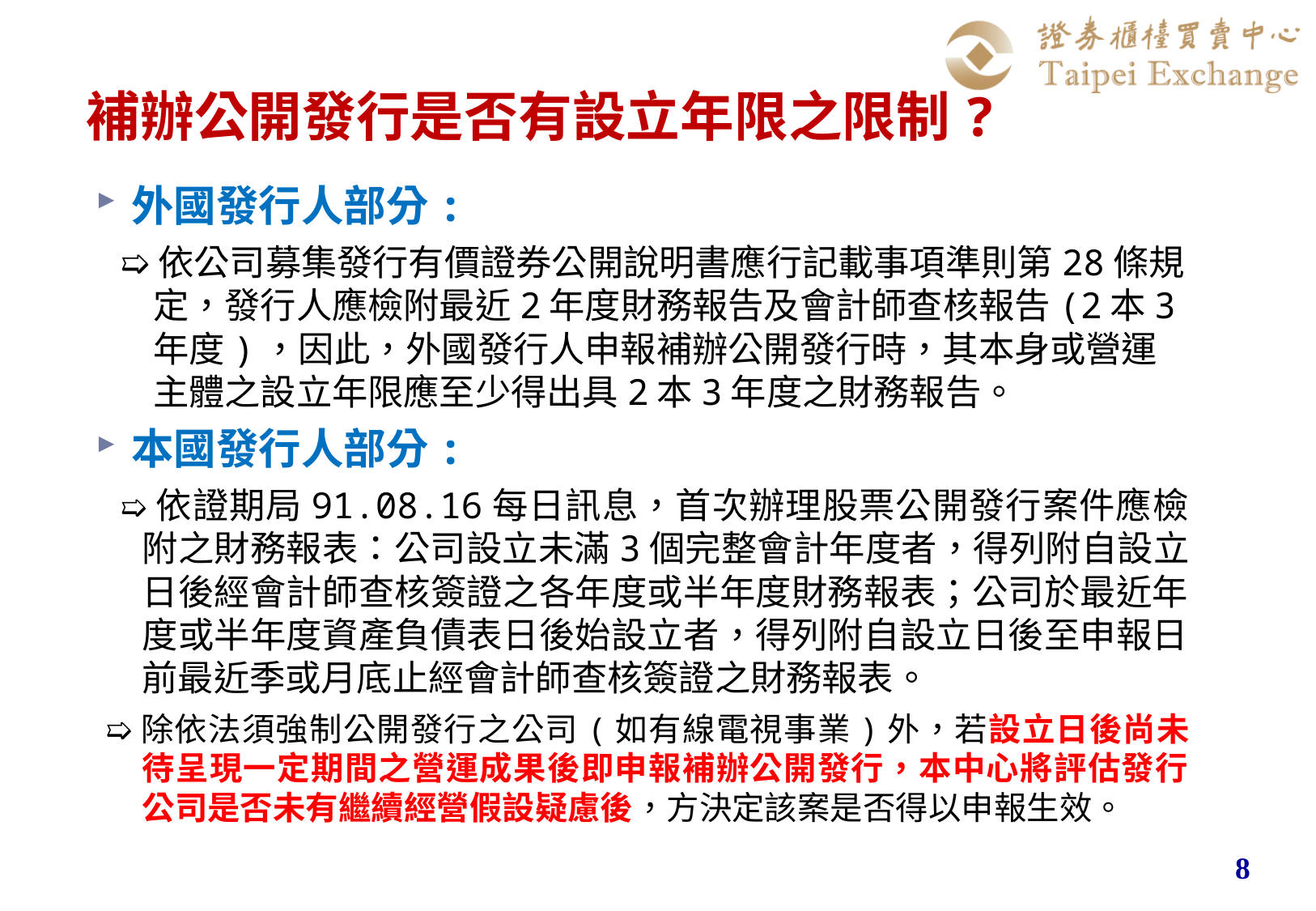

# 補辦公開發行是否有設立年限之限制?
外國發行人部分:
➯依公司募集發行有價證券公開說明書應行記載事項準則第28條規定，發行人應檢附最近2年度財務報告及會計師查核報告(2本3年度)，因此，外國發行人申報補辦公開發行時，其本身或營運主體之設立年限應至少得出具2本3年度之財務報告。
本國發行人部分:
➯依證期局91.08.16每日訊息，首次辦理股票公開發行案件應檢附之財務報表：公司設立未滿3個完整會計年度者，得列附自設立日後經會計師查核簽證之各年度或半年度財務報表；公司於最近年度或半年度資產負債表日後始設立者，得列附自設立日後至申報日前最近季或月底止經會計師查核簽證之財務報表。
 ➯除依法須強制公開發行之公司(如有線電視事業)外，若設立日後尚未待呈現一定期間之營運成果後即申報補辦公開發行，本中心將評估發行公司是否未有繼續經營假設疑慮後，方決定該案是否得以申報生效。
8